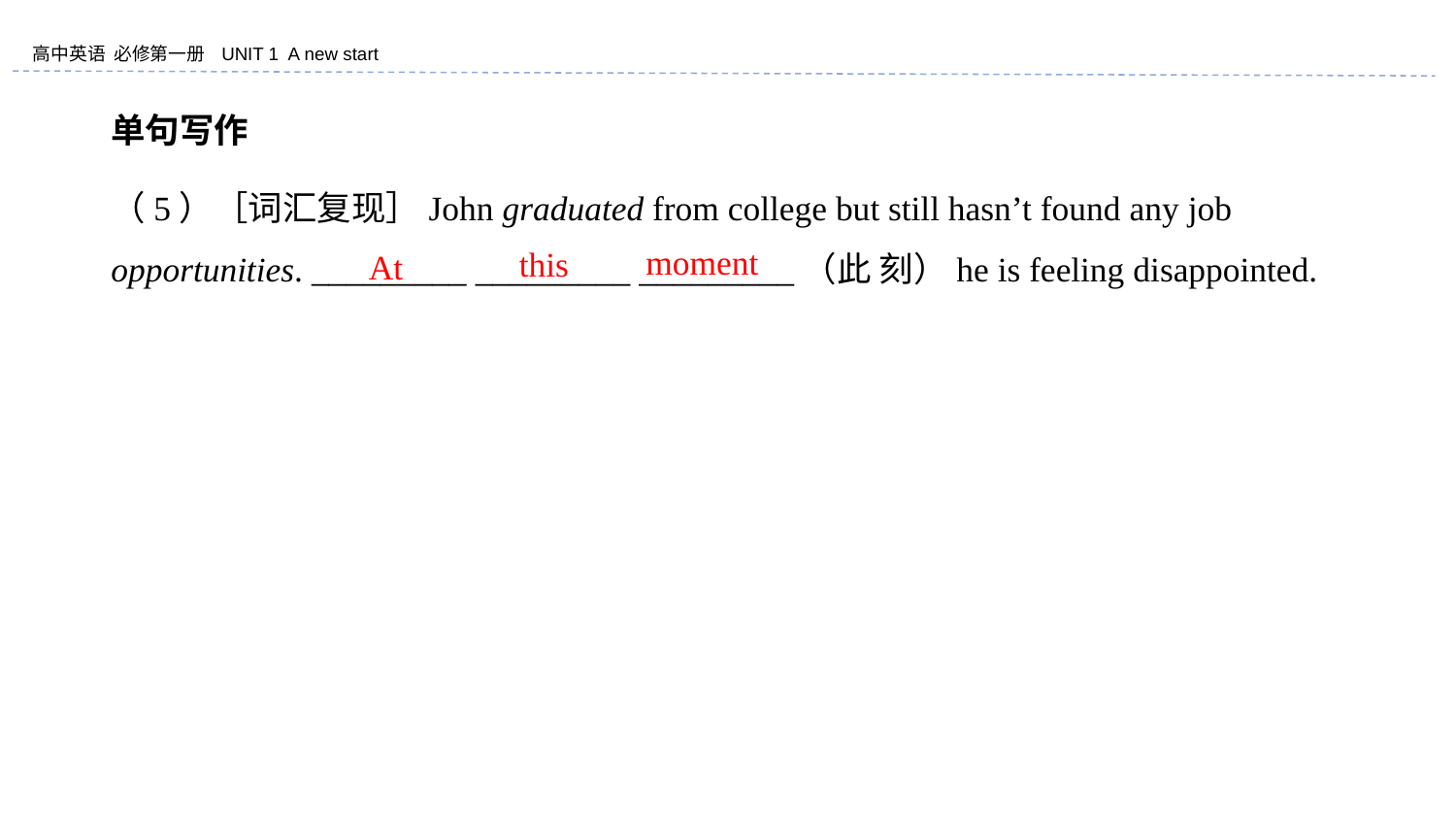

单句写作
（5）［词汇复现］John graduated from college but still hasn’t found any job opportunities. _________ _________ _________（此 刻）he is feeling disappointed.

moment
this
At